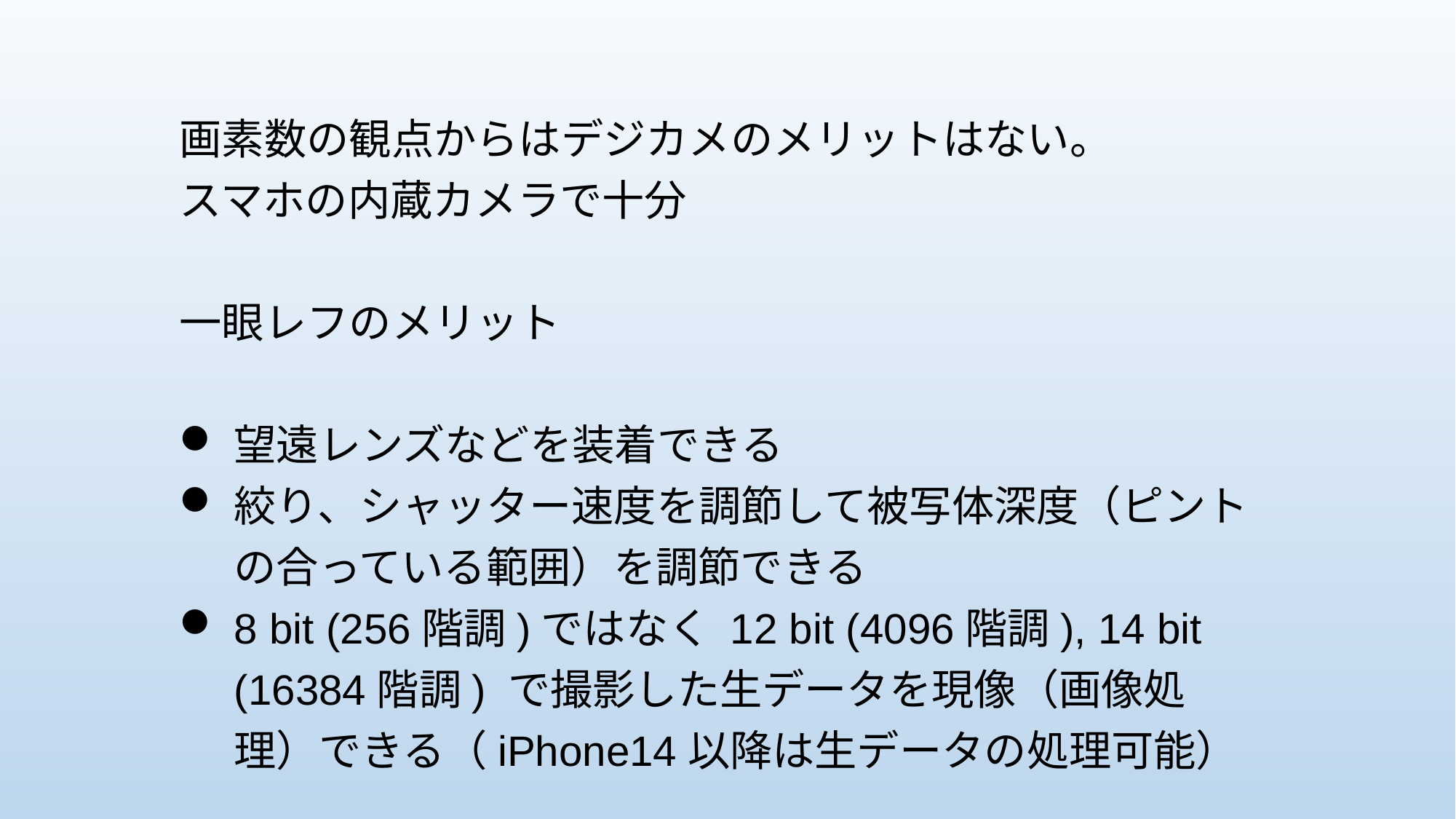

画素数の観点からはデジカメのメリットはない。
スマホの内蔵カメラで十分

一眼レフのメリット

望遠レンズなどを装着できる
絞り、シャッター速度を調節して被写体深度（ピントの合っている範囲）を調節できる
8 bit (256階調)ではなく 12 bit (4096階調), 14 bit (16384階調) で撮影した生データを現像（画像処理）できる（iPhone14以降は生データの処理可能）